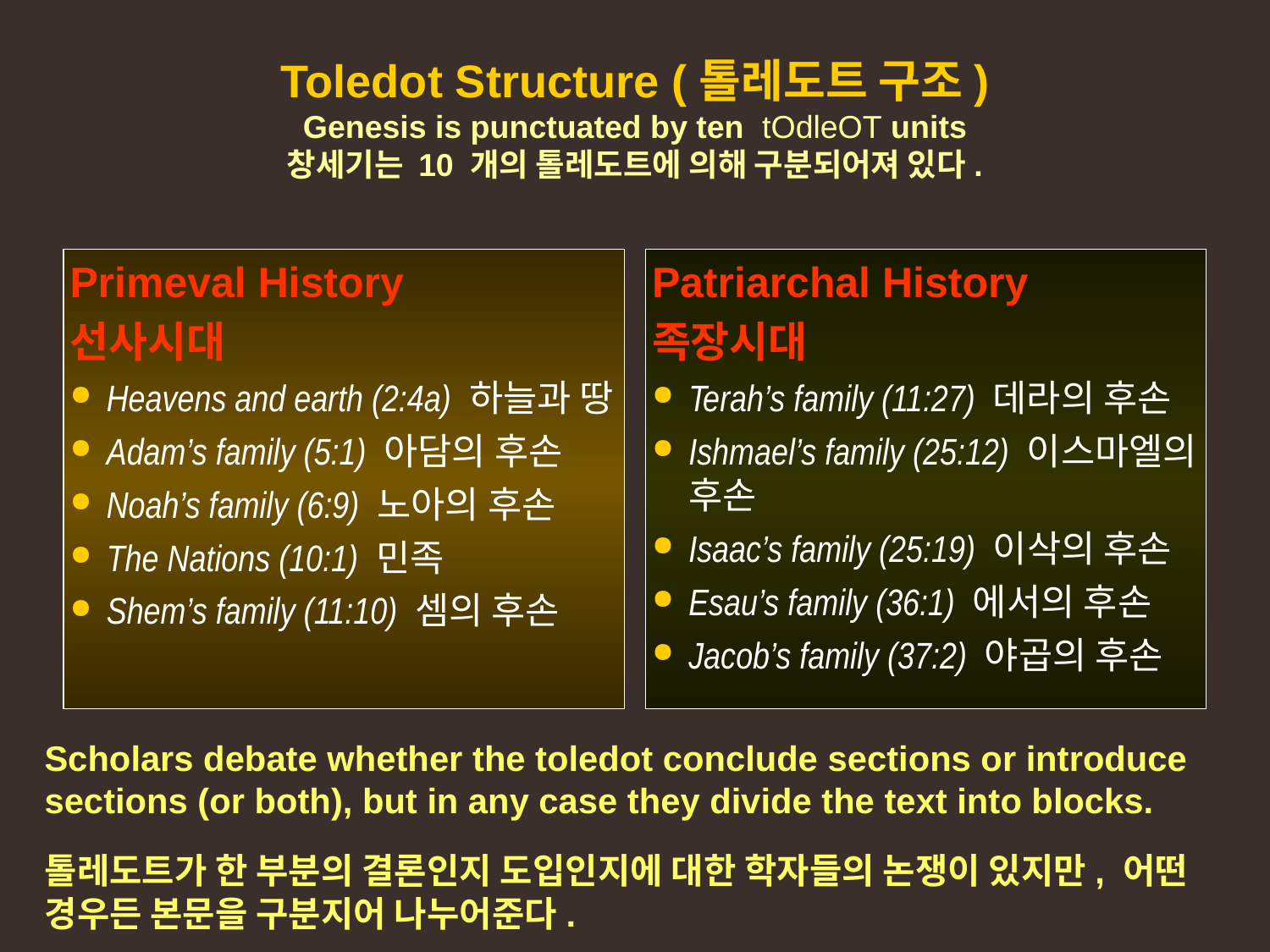

Toledot Structure (톨레도트 구조)
Genesis is punctuated by ten  tOdleOT units
창세기는 10 개의 톨레도트에 의해 구분되어져 있다.
Primeval History
선사시대
Heavens and earth (2:4a) 하늘과 땅
Adam’s family (5:1) 아담의 후손
Noah’s family (6:9) 노아의 후손
The Nations (10:1) 민족
Shem’s family (11:10) 셈의 후손
Patriarchal History
족장시대
Terah’s family (11:27) 데라의 후손
Ishmael’s family (25:12) 이스마엘의 후손
Isaac’s family (25:19) 이삭의 후손
Esau’s family (36:1) 에서의 후손
Jacob’s family (37:2) 야곱의 후손
Scholars debate whether the toledot conclude sections or introduce sections (or both), but in any case they divide the text into blocks.
톨레도트가 한 부분의 결론인지 도입인지에 대한 학자들의 논쟁이 있지만, 어떤 경우든 본문을 구분지어 나누어준다.